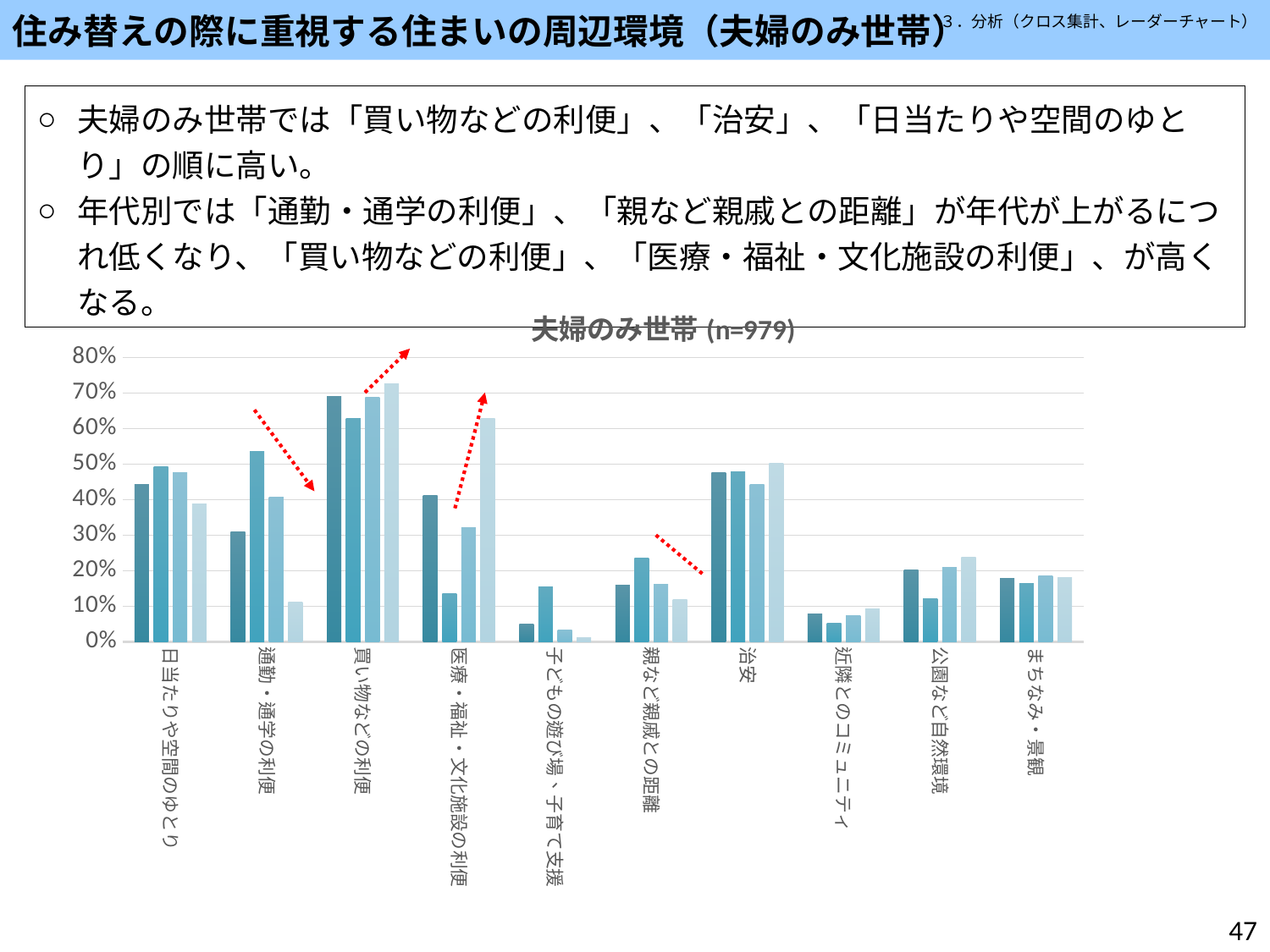

住み替えの際に重視する住まいの周辺環境（夫婦のみ世帯）
３．分析（クロス集計、レーダーチャート）
夫婦のみ世帯では「買い物などの利便」、「治安」、「日当たりや空間のゆとり」の順に高い。
年代別では「通勤・通学の利便」、「親など親戚との距離」が年代が上がるにつれ低くなり、「買い物などの利便」、「医療・福祉・文化施設の利便」、が高くなる。

### Chart:

| Category | 夫婦のみ世帯平均 | 20～39歳 | 40～59歳 | 60歳以上 |
|---|---|---|---|---|
| 日当たりや空間のゆとり | 0.4422880490296221 | 0.4927536231884058 | 0.47619047619047616 | 0.38795180722891565 |
| 通勤・通学の利便 | 0.3084780388151175 | 0.536231884057971 | 0.4061624649859944 | 0.11084337349397591 |
| 買い物などの利便 | 0.6915219611848826 | 0.6280193236714976 | 0.6890756302521008 | 0.7253012048192771 |
| 医療・福祉・文化施設の利便 | 0.4126659856996936 | 0.13526570048309178 | 0.3221288515406162 | 0.6289156626506024 |
| 子どもの遊び場、子育て支援 | 0.05005107252298264 | 0.15458937198067632 | 0.03361344537815126 | 0.012048192771084336 |
| 親など親戚との距離 | 0.15934627170582227 | 0.23671497584541062 | 0.16246498599439776 | 0.1180722891566265 |
| 治安 | 0.47599591419816145 | 0.47826086956521735 | 0.4425770308123249 | 0.5036144578313253 |
| 近隣とのコミュニティ | 0.07763023493360573 | 0.05314009661835749 | 0.07282913165266107 | 0.09397590361445785 |
| 公園など自然環境 | 0.20326864147088863 | 0.12077294685990338 | 0.21008403361344538 | 0.23855421686746986 |
| まちなみ・景観 | 0.1787538304392237 | 0.1642512077294686 | 0.18487394957983194 | 0.18072289156626506 |
47